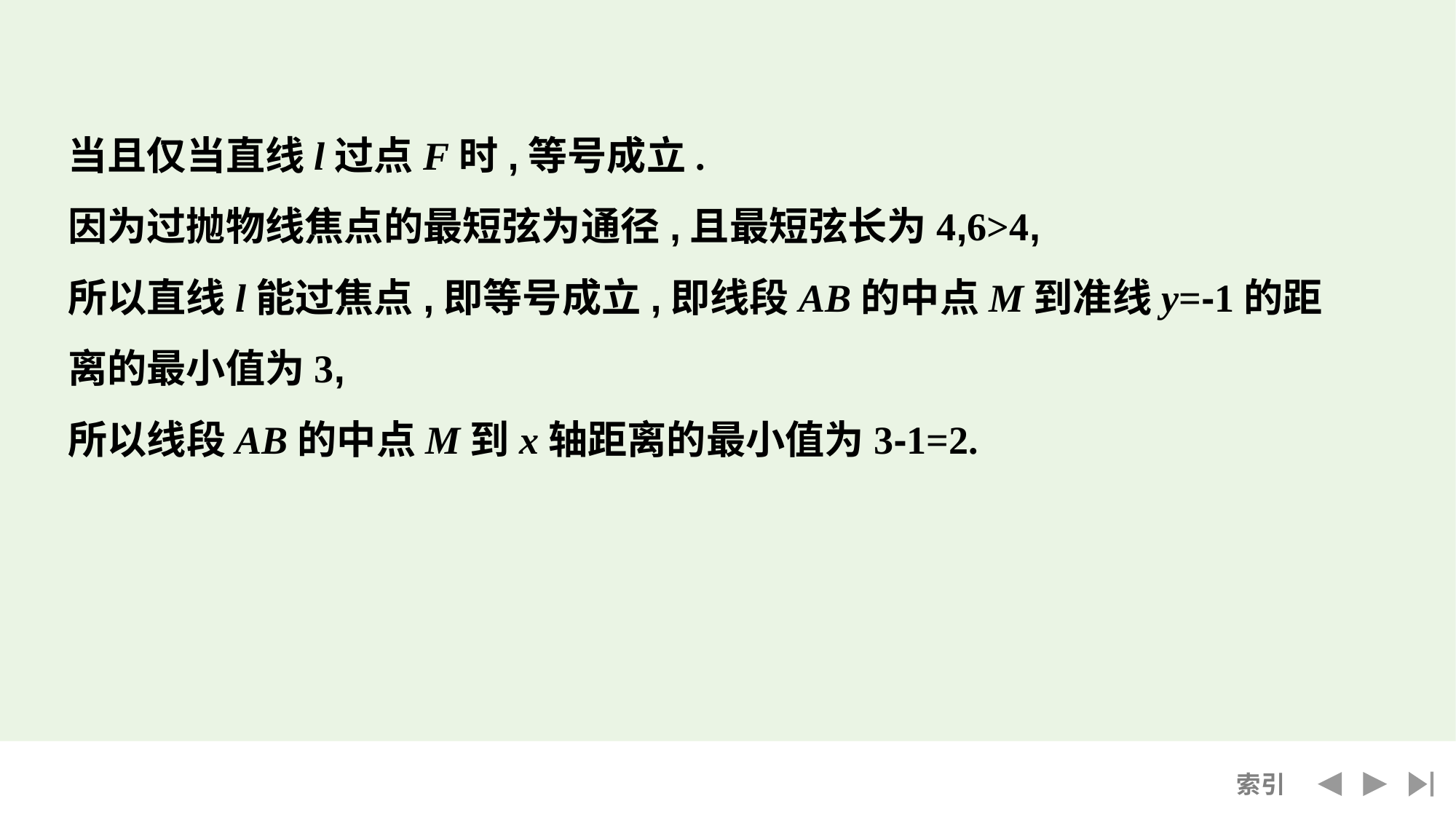

当且仅当直线l过点F时,等号成立.
因为过抛物线焦点的最短弦为通径,且最短弦长为4,6>4,
所以直线l能过焦点,即等号成立,即线段AB的中点M到准线y=-1的距离的最小值为3,
所以线段AB的中点M到x轴距离的最小值为3-1=2.